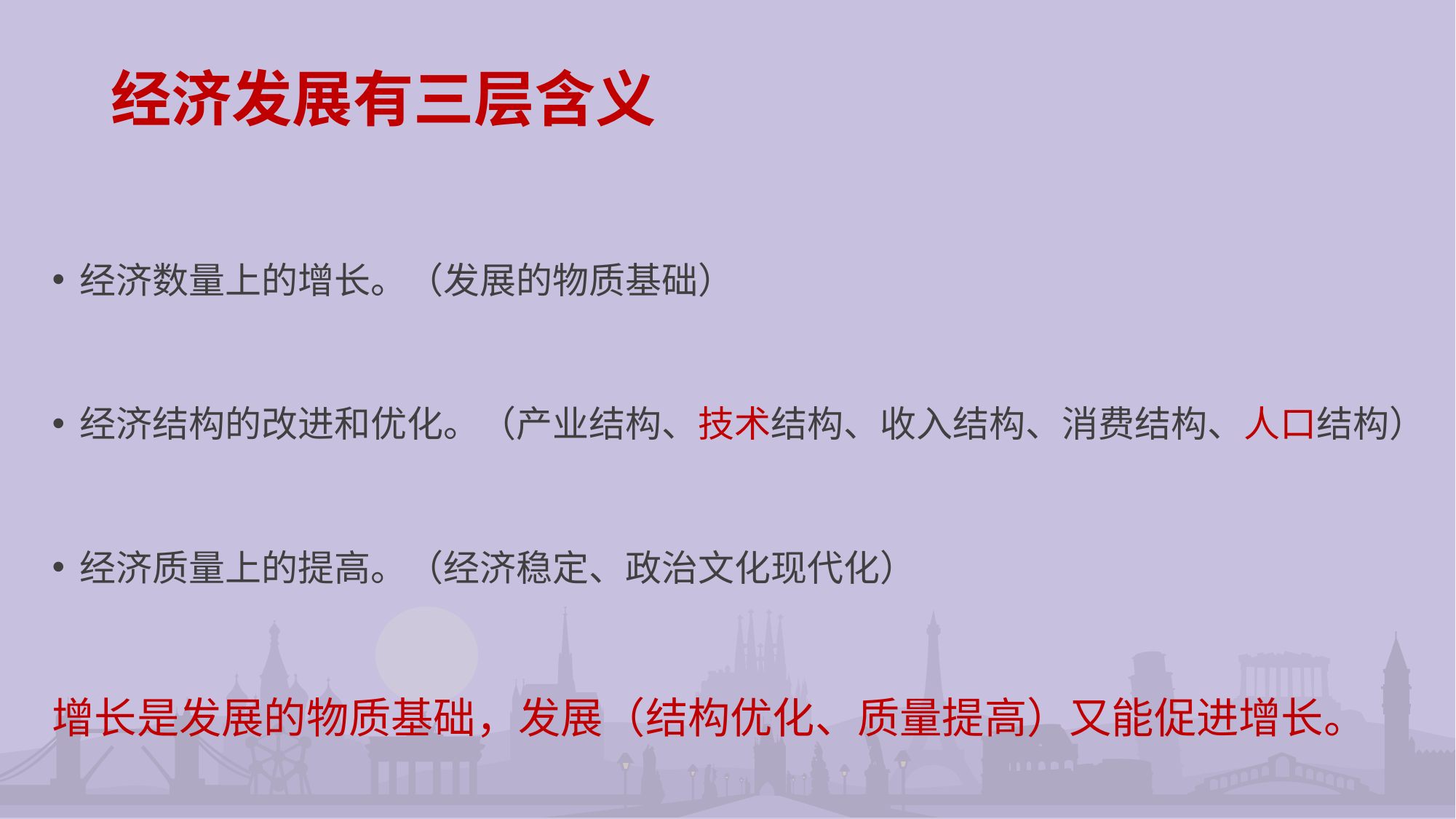

# 经济发展有三层含义
经济数量上的增长。（发展的物质基础）

经济结构的改进和优化。（产业结构、技术结构、收入结构、消费结构、人口结构）

经济质量上的提高。（经济稳定、政治文化现代化）

增长是发展的物质基础，发展（结构优化、质量提高）又能促进增长。